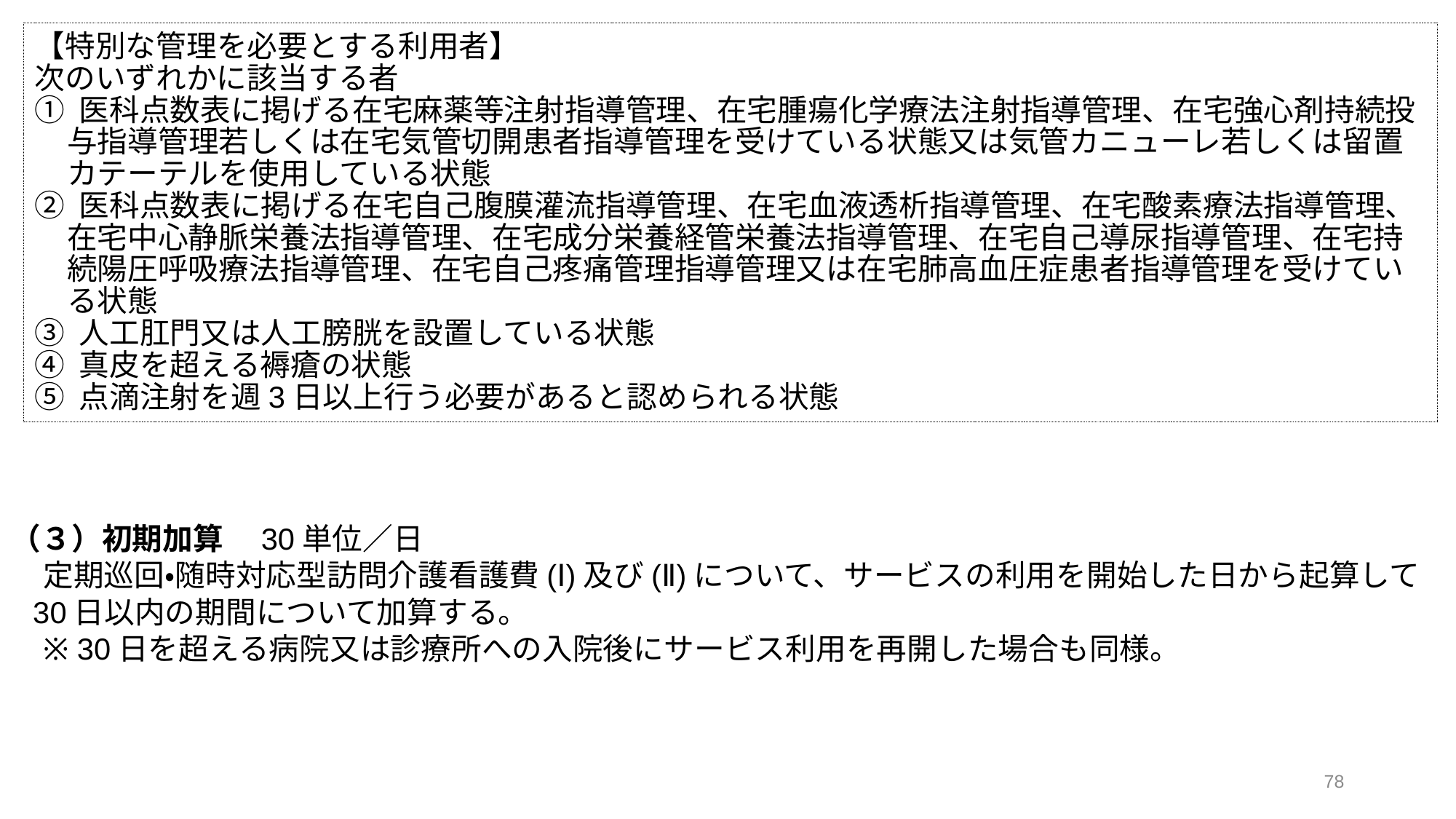

【特別な管理を必要とする利用者】
次のいずれかに該当する者
① 医科点数表に掲げる在宅麻薬等注射指導管理、在宅腫瘍化学療法注射指導管理、在宅強心剤持続投与指導管理若しくは在宅気管切開患者指導管理を受けている状態又は気管カニューレ若しくは留置カテーテルを使用している状態
② 医科点数表に掲げる在宅自己腹膜灌流指導管理、在宅血液透析指導管理、在宅酸素療法指導管理、在宅中心静脈栄養法指導管理、在宅成分栄養経管栄養法指導管理、在宅自己導尿指導管理、在宅持続陽圧呼吸療法指導管理、在宅自己疼痛管理指導管理又は在宅肺高血圧症患者指導管理を受けている状態
③ 人工肛門又は人工膀胱を設置している状態
④ 真皮を超える褥瘡の状態
⑤ 点滴注射を週3日以上行う必要があると認められる状態
（３）初期加算　30単位／日
定期巡回・随時対応型訪問介護看護費(Ⅰ)及び(Ⅱ)について、サービスの利用を開始した日から起算して30日以内の期間について加算する。
※ 30日を超える病院又は診療所への入院後にサービス利用を再開した場合も同様。
78